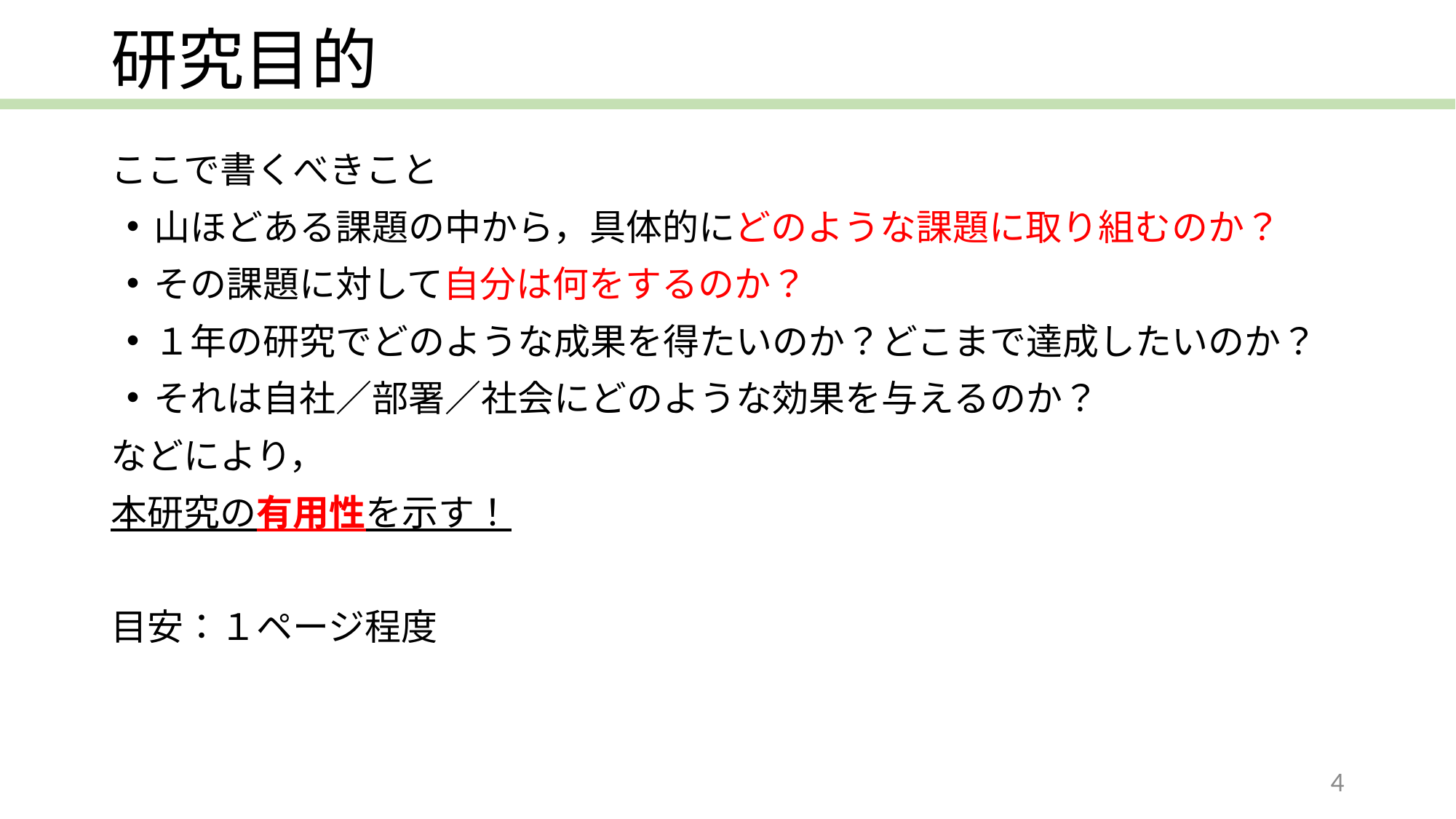

# 研究目的
ここで書くべきこと
山ほどある課題の中から，具体的にどのような課題に取り組むのか？
その課題に対して自分は何をするのか？
１年の研究でどのような成果を得たいのか？どこまで達成したいのか？
それは自社／部署／社会にどのような効果を与えるのか？
などにより，
本研究の有用性を示す！

目安：１ページ程度

4